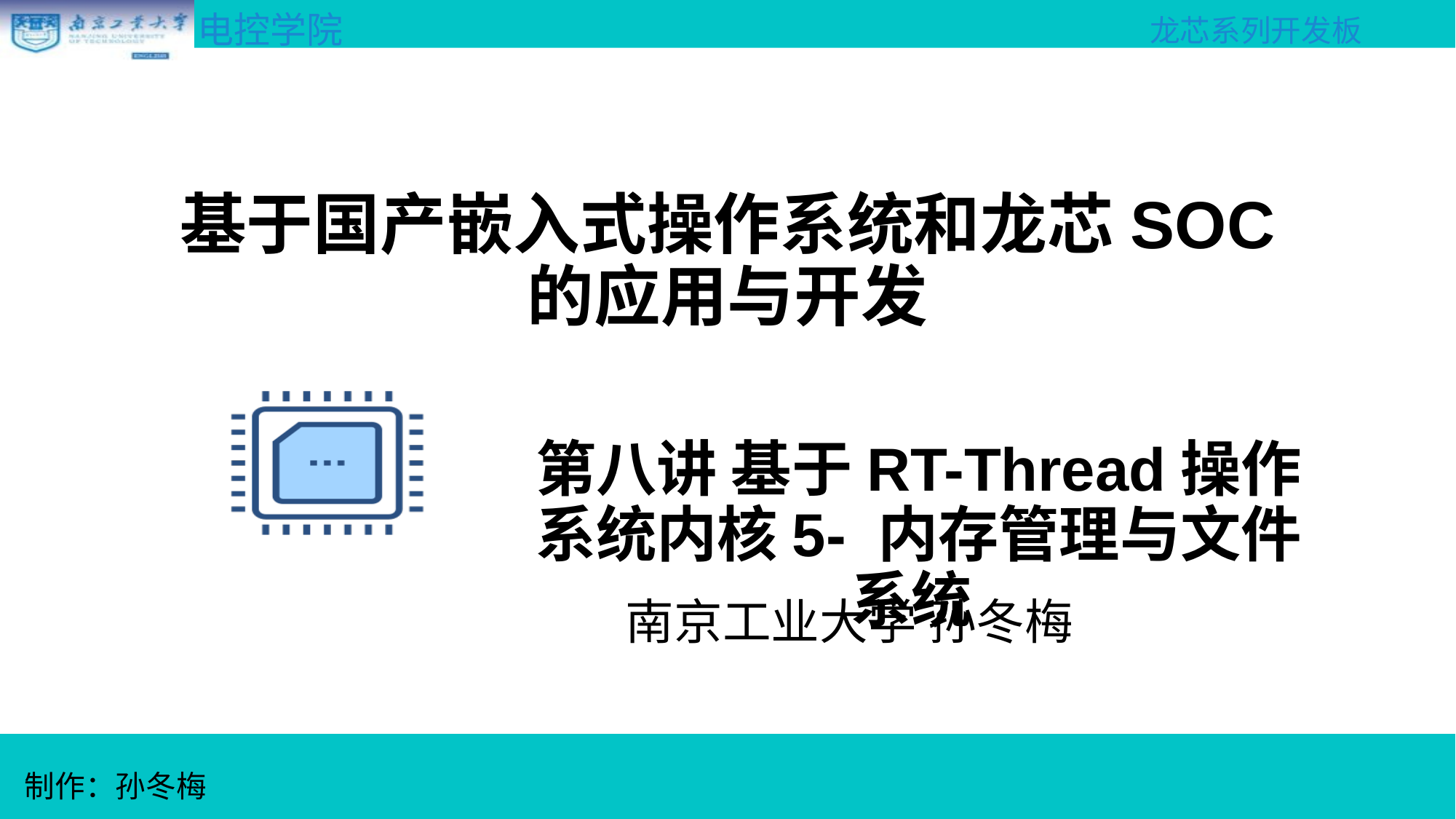

基于国产嵌入式操作系统和龙芯SOC
的应用与开发
第八讲 基于RT-Thread操作系统内核5- 内存管理与文件系统
南京工业大学 孙冬梅